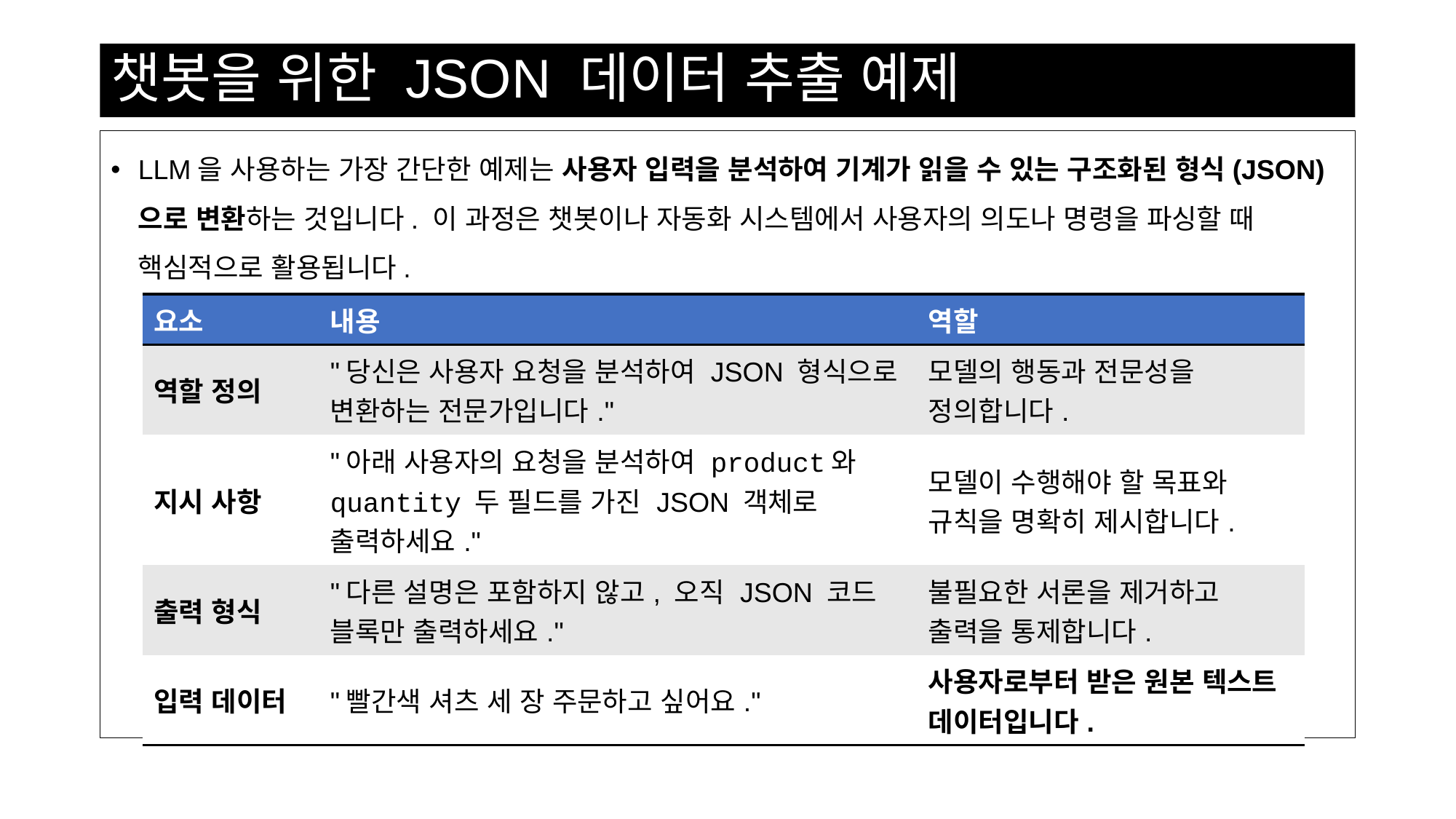

# 챗봇을 위한 JSON 데이터 추출 예제
LLM을 사용하는 가장 간단한 예제는 사용자 입력을 분석하여 기계가 읽을 수 있는 구조화된 형식(JSON)으로 변환하는 것입니다. 이 과정은 챗봇이나 자동화 시스템에서 사용자의 의도나 명령을 파싱할 때 핵심적으로 활용됩니다.
| 요소 | 내용 | 역할 |
| --- | --- | --- |
| 역할 정의 | "당신은 사용자 요청을 분석하여 JSON 형식으로 변환하는 전문가입니다." | 모델의 행동과 전문성을 정의합니다. |
| 지시 사항 | "아래 사용자의 요청을 분석하여 product와 quantity 두 필드를 가진 JSON 객체로 출력하세요." | 모델이 수행해야 할 목표와 규칙을 명확히 제시합니다. |
| 출력 형식 | "다른 설명은 포함하지 않고, 오직 JSON 코드 블록만 출력하세요." | 불필요한 서론을 제거하고 출력을 통제합니다. |
| 입력 데이터 | "빨간색 셔츠 세 장 주문하고 싶어요." | 사용자로부터 받은 원본 텍스트 데이터입니다. |